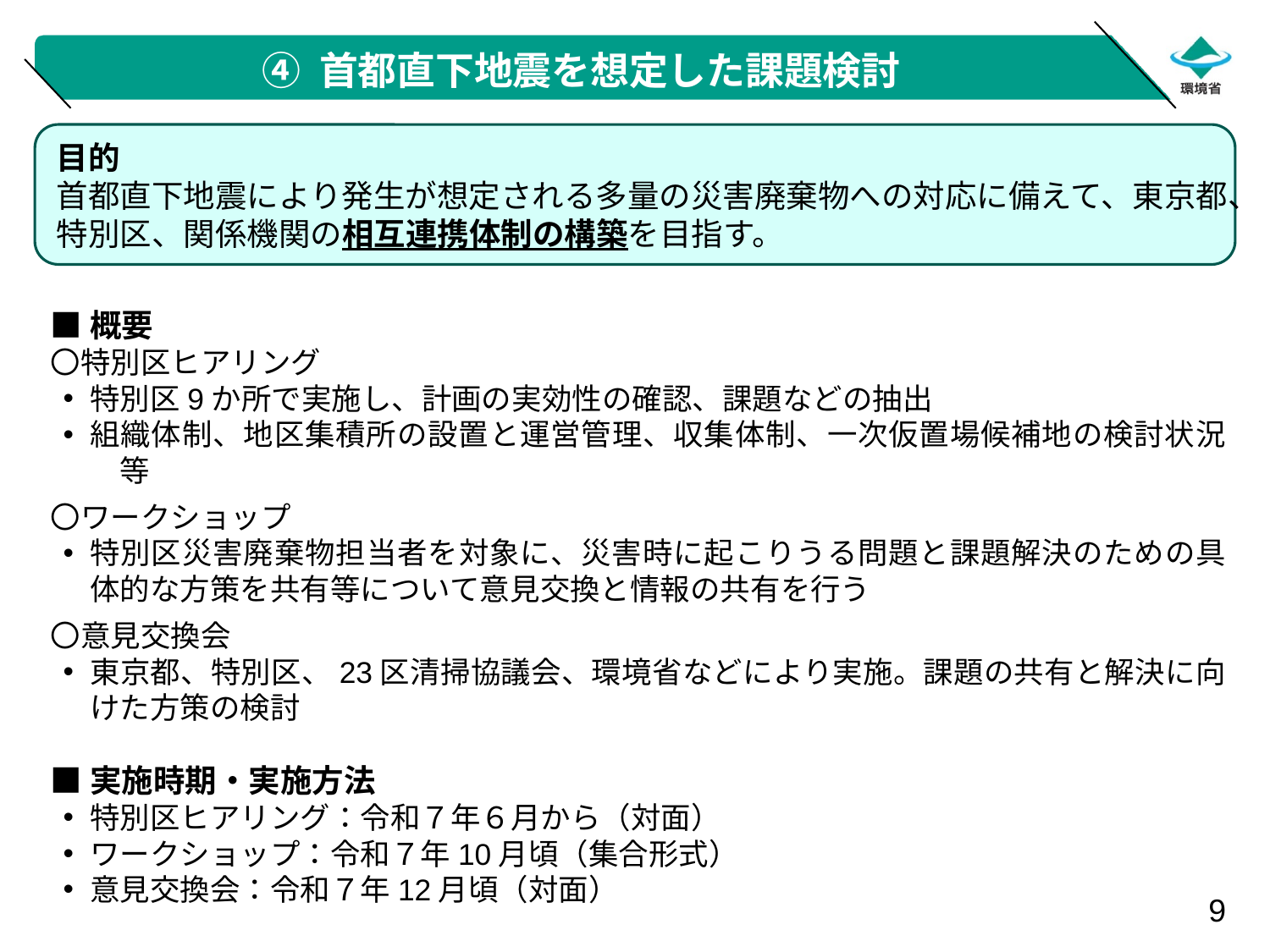

④ 首都直下地震を想定した課題検討
目的
首都直下地震により発生が想定される多量の災害廃棄物への対応に備えて、東京都、特別区、関係機関の相互連携体制の構築を目指す。

■概要
〇特別区ヒアリング
特別区9か所で実施し、計画の実効性の確認、課題などの抽出
組織体制、地区集積所の設置と運営管理、収集体制、一次仮置場候補地の検討状況　等
〇ワークショップ
特別区災害廃棄物担当者を対象に、災害時に起こりうる問題と課題解決のための具体的な方策を共有等について意見交換と情報の共有を行う
〇意見交換会
東京都、特別区、23区清掃協議会、環境省などにより実施。課題の共有と解決に向けた方策の検討

■実施時期・実施方法
特別区ヒアリング：令和７年６月から（対面）
ワークショップ：令和７年10月頃（集合形式）
意見交換会：令和７年12月頃（対面）